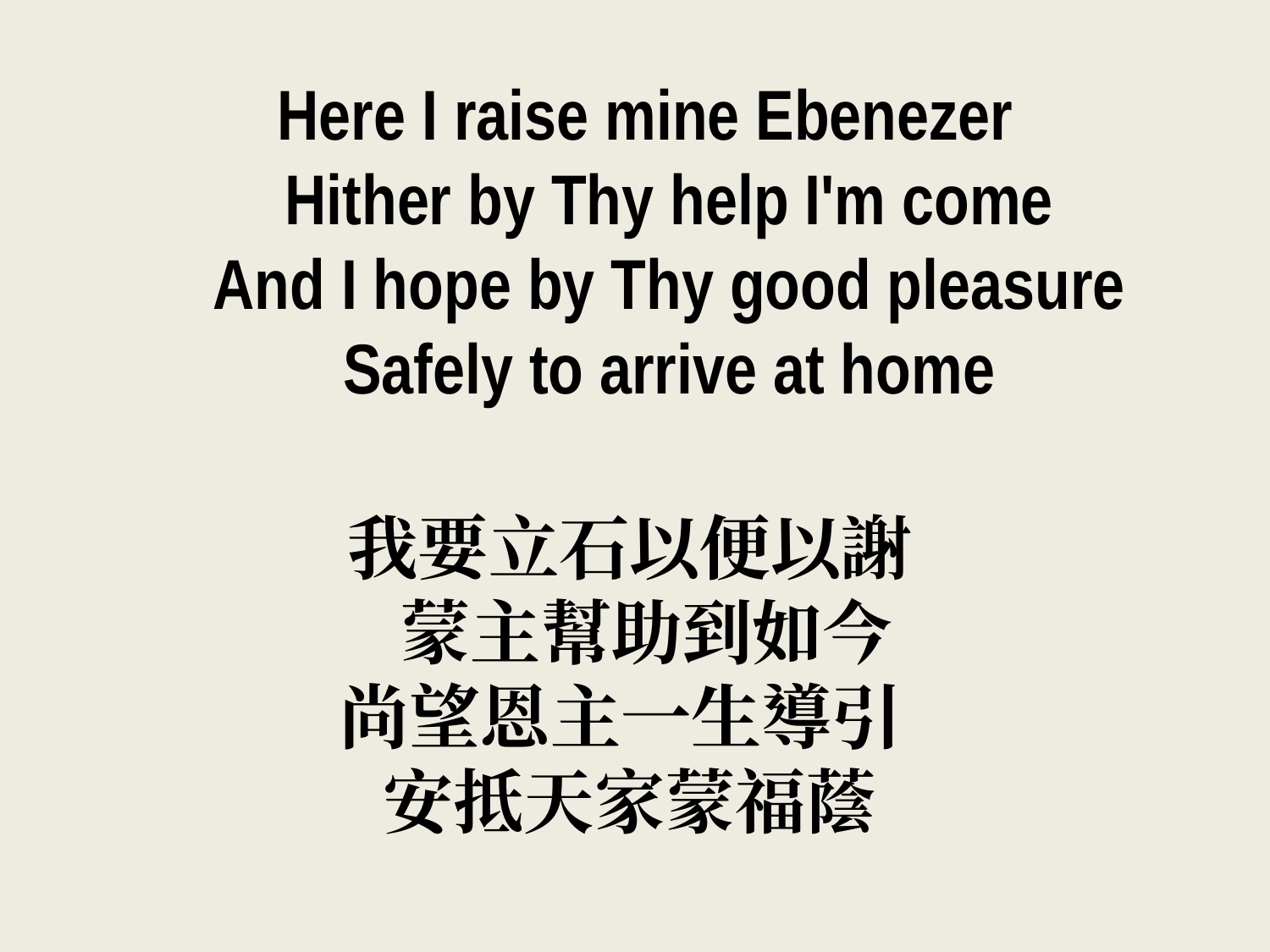

Here I raise mine Ebenezer
Hither by Thy help I'm come
And I hope by Thy good pleasure
Safely to arrive at home
我要立石以便以謝
 蒙主幫助到如今
尚望恩主一生導引
安抵天家蒙福蔭